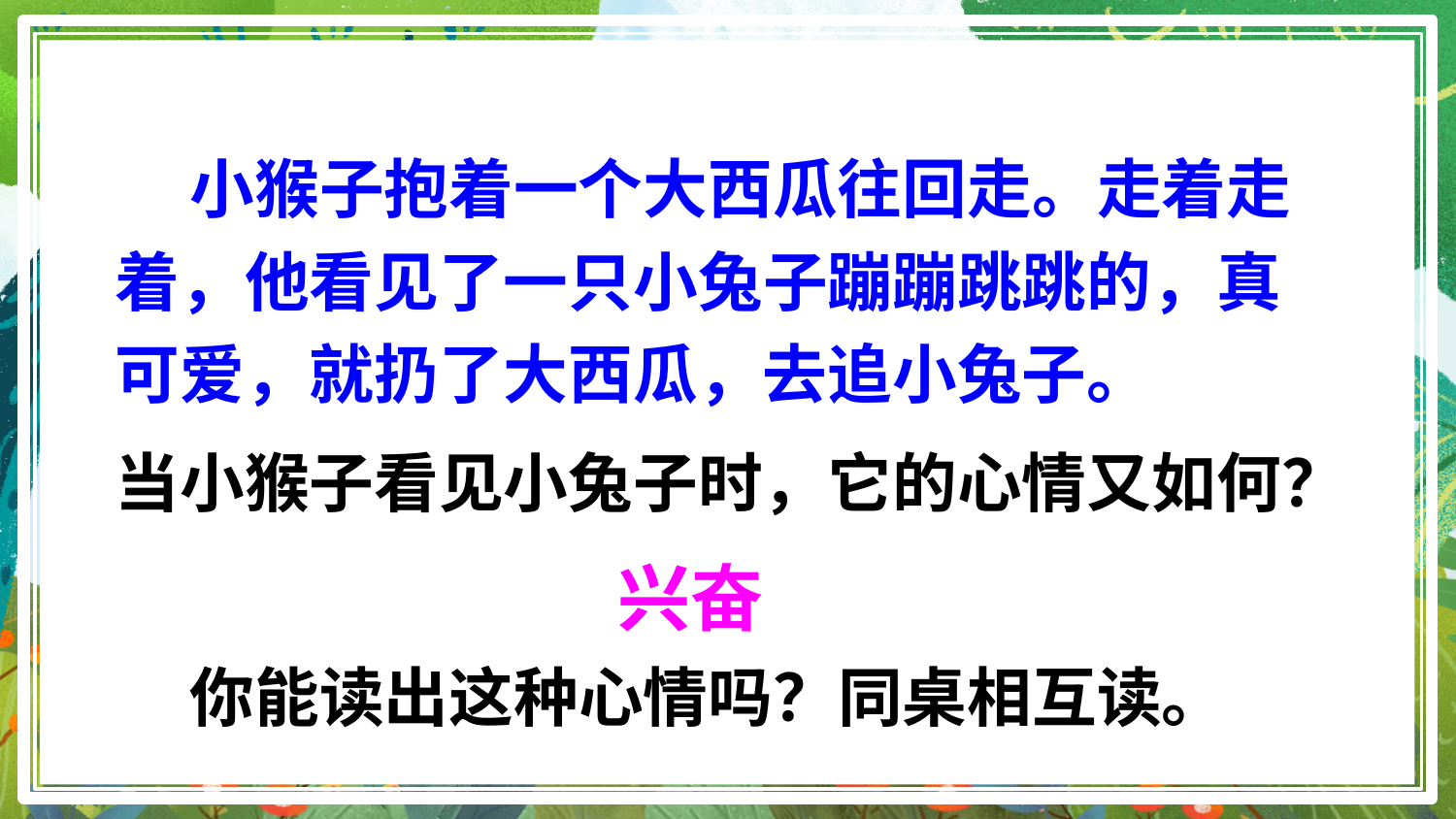

小猴子抱着一个大西瓜往回走。走着走着，他看见了一只小兔子蹦蹦跳跳的，真可爱，就扔了大西瓜，去追小兔子。
当小猴子看见小兔子时，它的心情又如何？
兴奋
    你能读出这种心情吗？同桌相互读。